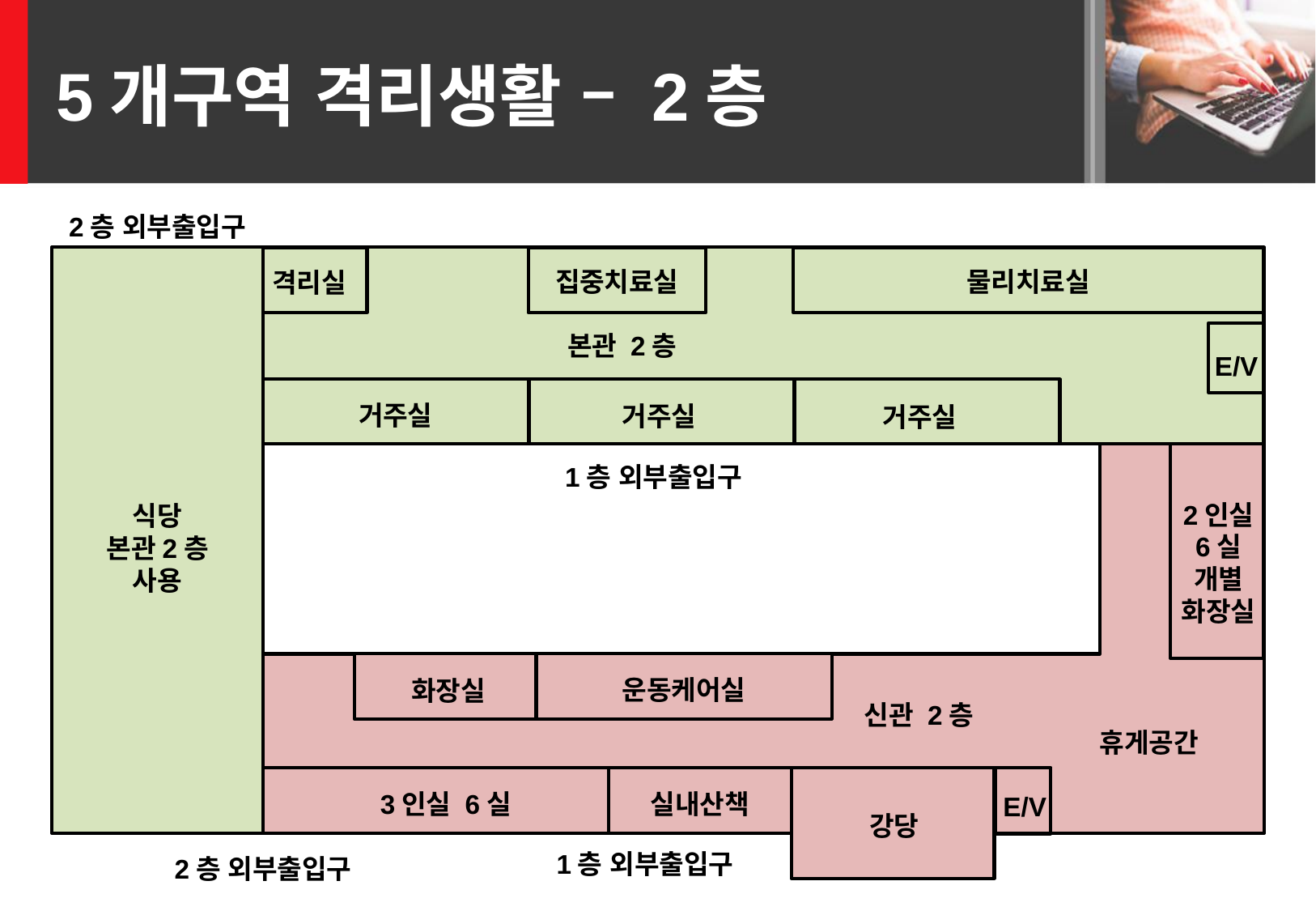

5개구역 격리생활 – 2층
2층 외부출입구

집중치료실
물리치료실
격리실

본관 2층
E/V

거주실
거주실
거주실

2인실
6실
개별
화장실
식당
본관2층
사용

운동케어실
화장실
휴게공간

3인실 6실
실내산책
E/V
강당
2층 외부출입구
1층 외부출입구
신관 2층
1층 외부출입구